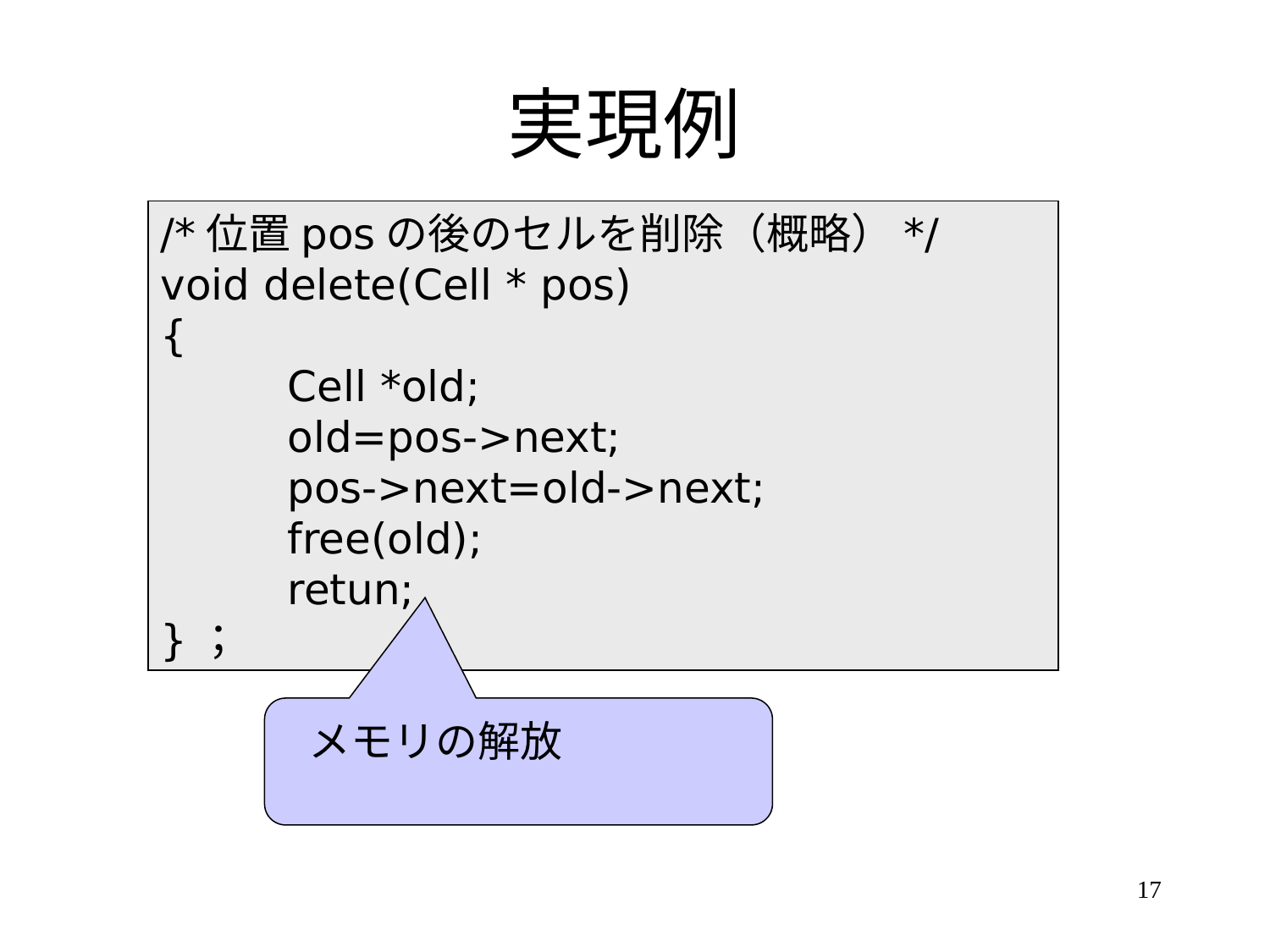

# 実現例
/*位置posの後のセルを削除（概略）*/
void delete(Cell * pos)
{
	Cell *old;
	old=pos->next;
	pos->next=old->next;
	free(old);
	retun;
}；

メモリの解放
17